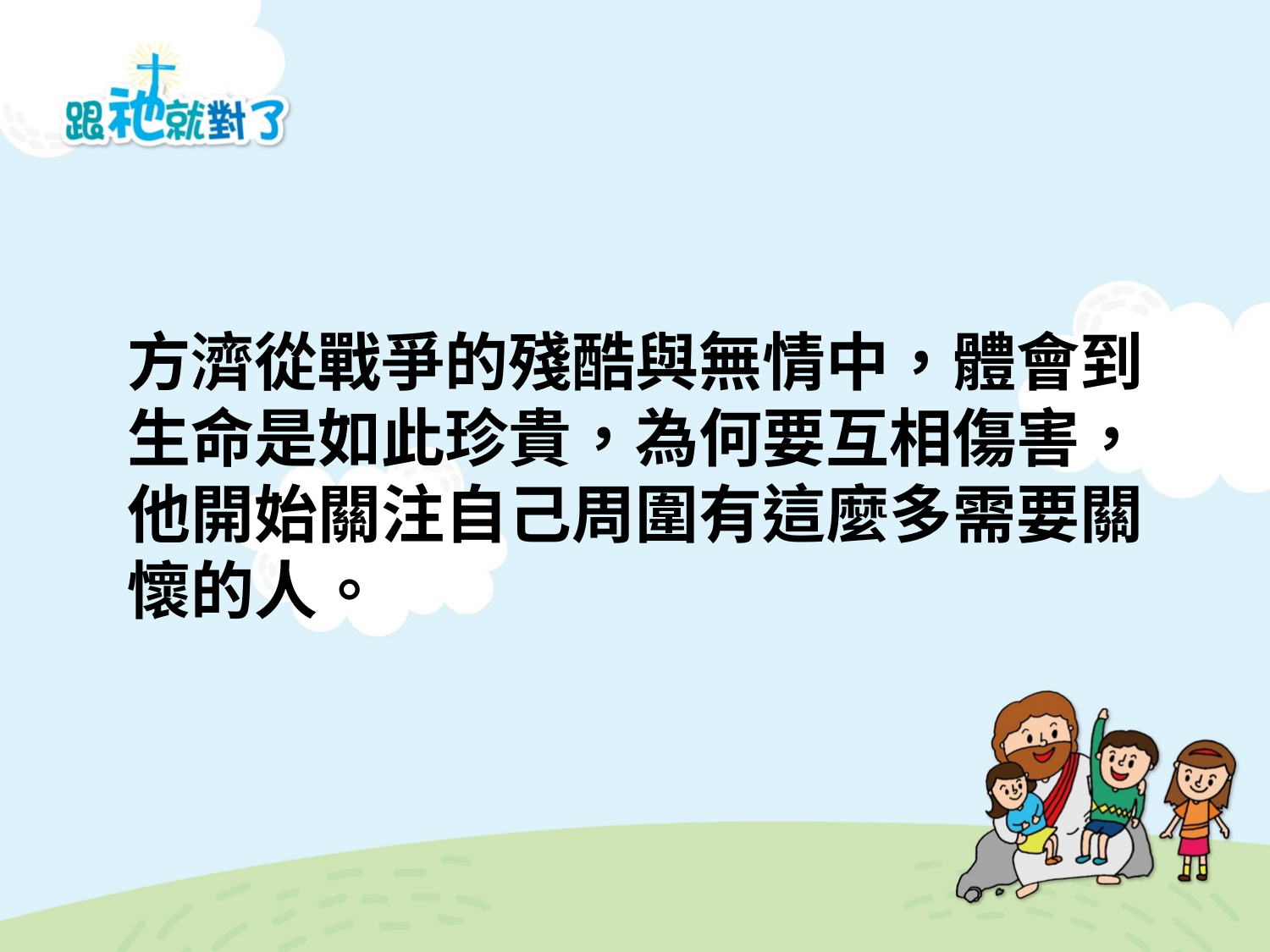

方濟從戰爭的殘酷與無情中，體會到生命是如此珍貴，為何要互相傷害，他開始關注自己周圍有這麼多需要關懷的人。